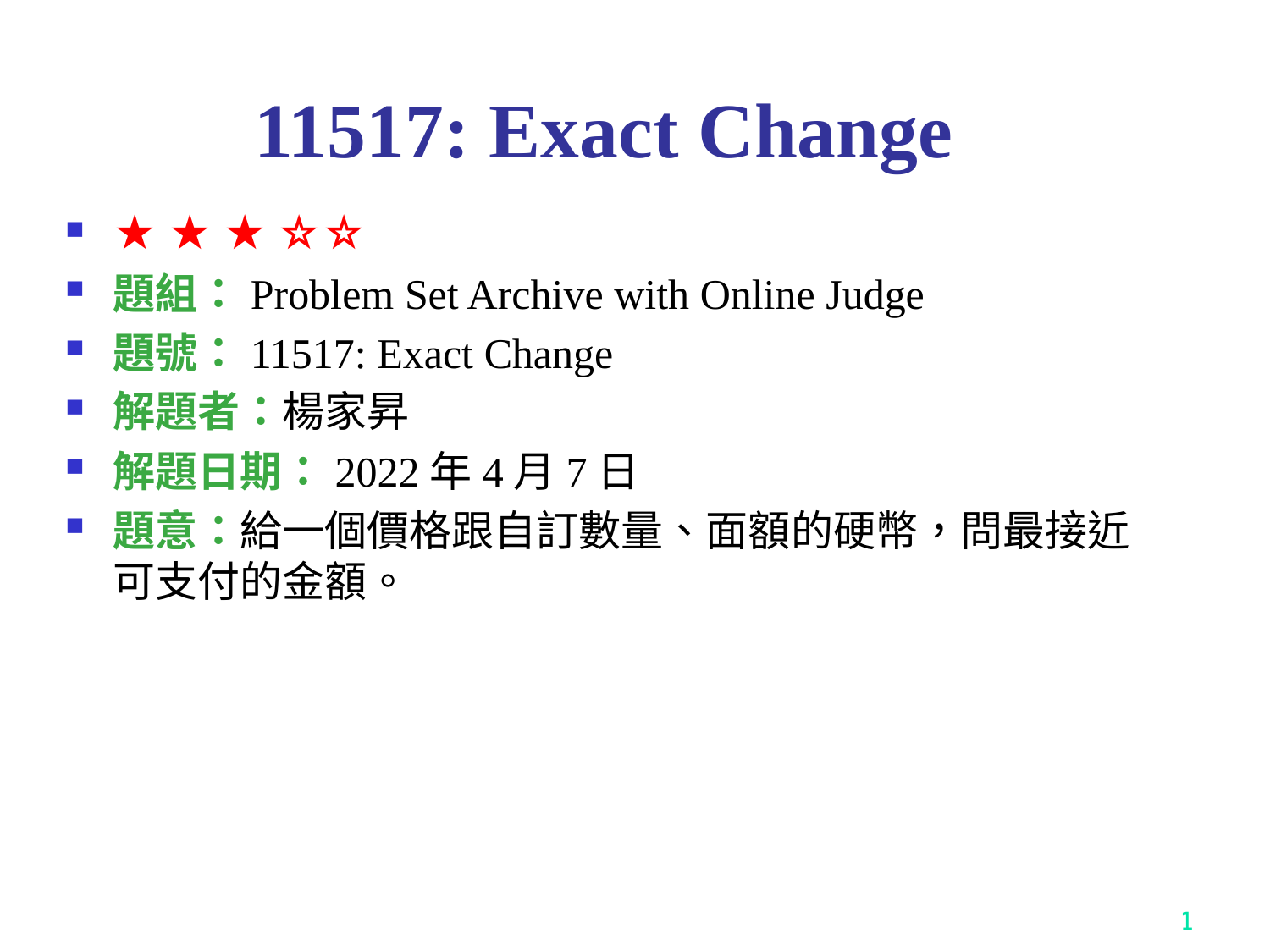

# 11517: Exact Change
★ ★ ★ ☆☆
題組：Problem Set Archive with Online Judge
題號：11517: Exact Change
解題者：楊家昇
解題日期：2022年4月7日
題意：給一個價格跟自訂數量、面額的硬幣，問最接近可支付的金額。
1